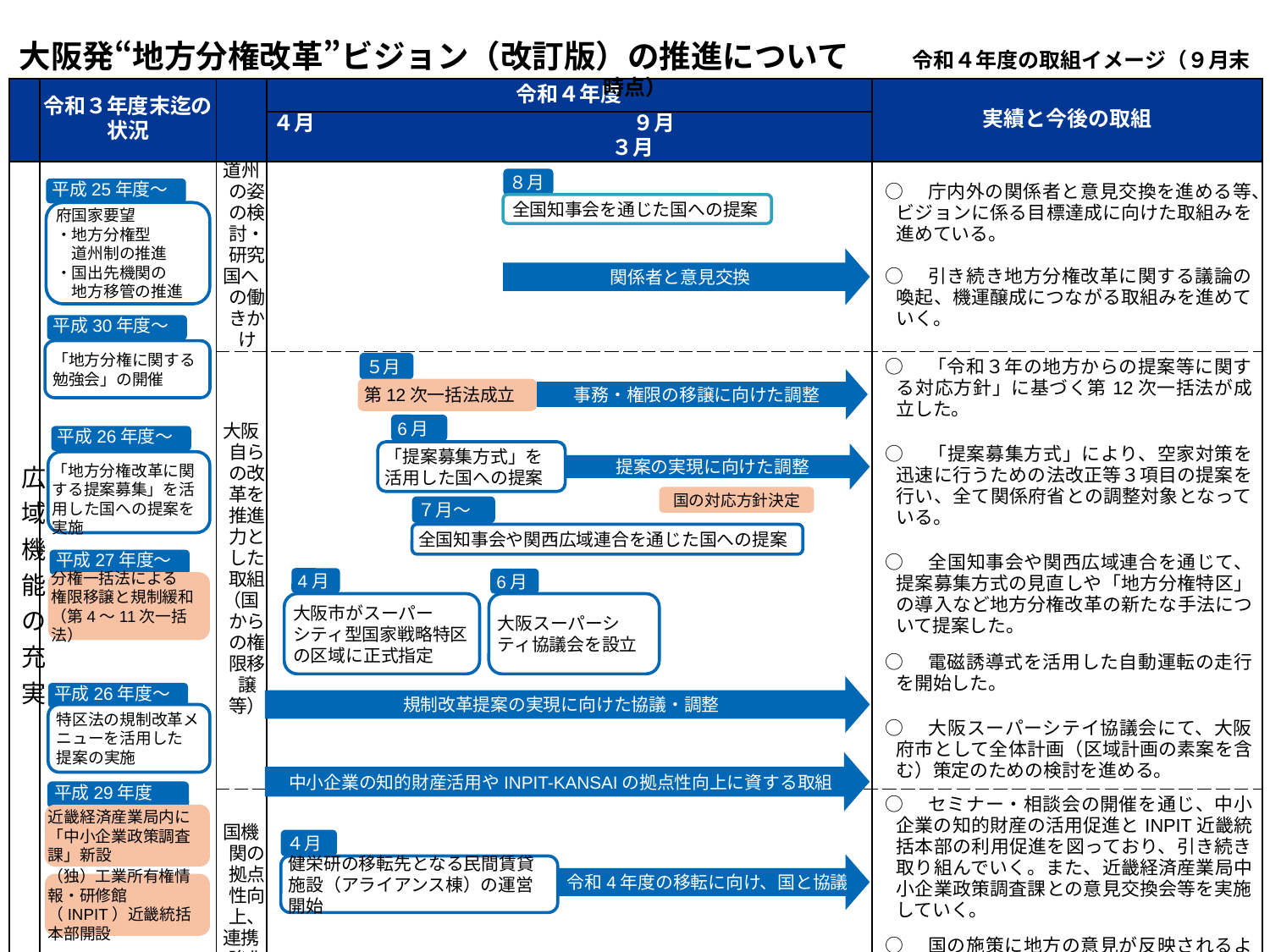

大阪発“地方分権改革”ビジョン（改訂版）の推進について　　令和４年度の取組イメージ（９月末時点）
|  | 令和３年度末迄の 状況 |  | 令和４年度 | 実績と今後の取組 |
| --- | --- | --- | --- | --- |
|  |  |  | ４月　　　　　　　　　　　　　　　９月　　　　　　　　　　　　　　　３月 |  |
| 広域機能の充実 |  | 道州の姿の検討・研究 国への働きかけ |  | ○　庁内外の関係者と意見交換を進める等、ビジョンに係る目標達成に向けた取組みを進めている。 ○　引き続き地方分権改革に関する議論の喚起、機運醸成につながる取組みを進めていく。 |
|  |  | 大阪自らの改革を推進力とした取組 （国からの権限移譲等） |  | ○　「令和３年の地方からの提案等に関する対応方針」に基づく第12次一括法が成立した。 ○　「提案募集方式」により、空家対策を迅速に行うための法改正等３項目の提案を行い、全て関係府省との調整対象となっている。 ○　全国知事会や関西広域連合を通じて、提案募集方式の見直しや「地方分権特区」の導入など地方分権改革の新たな手法について提案した。 ○　電磁誘導式を活用した自動運転の走行を開始した。 ○　大阪スーパーシテイ協議会にて、大阪府市として全体計画（区域計画の素案を含む）策定のための検討を進める。 |
|  |  | 国機関の拠点性向上、 連携強化 |  | ○　セミナー・相談会の開催を通じ、中小企業の知的財産の活用促進とINPIT近畿統括本部の利用促進を図っており、引き続き取り組んでいく。また、近畿経済産業局中小企業政策調査課との意見交換会等を実施していく。 　 ○　国の施策に地方の意見が反映されるよう、引き続き、国機関との連携強化を図っていく。 |
８月
全国知事会を通じた国への提案
関係者と意見交換
平成25年度～
府国家要望
・地方分権型
　道州制の推進
・国出先機関の
　地方移管の推進
平成30年度～
「地方分権に関する
勉強会」の開催
平成26年度～
「地方分権改革に関する提案募集」を活用した国への提案を実施
平成27年度～
分権一括法による
権限移譲と規制緩和
（第4～11次一括法）
平成26年度～
特区法の規制改革メニューを活用した
提案の実施
平成29年度
近畿経済産業局内に「中小企業政策調査課」新設
（独）工業所有権情報・研修館（INPIT）近畿統括本部開設
５月
第12次一括法成立
事務・権限の移譲に向けた調整
6月
「提案募集方式」を
活用した国への提案
提案の実現に向けた調整
国の対応方針決定
７月～
全国知事会や関西広域連合を通じた国への提案
規制改革提案の実現に向けた協議・調整
4月
6月
大阪市がスーパー
シティ型国家戦略特区の区域に正式指定
大阪スーパーシティ協議会を設立
中小企業の知的財産活用やINPIT-KANSAIの拠点性向上に資する取組
４月
令和4年度の移転に向け、国と協議
健栄研の移転先となる民間賃貸施設（アライアンス棟）の運営開始